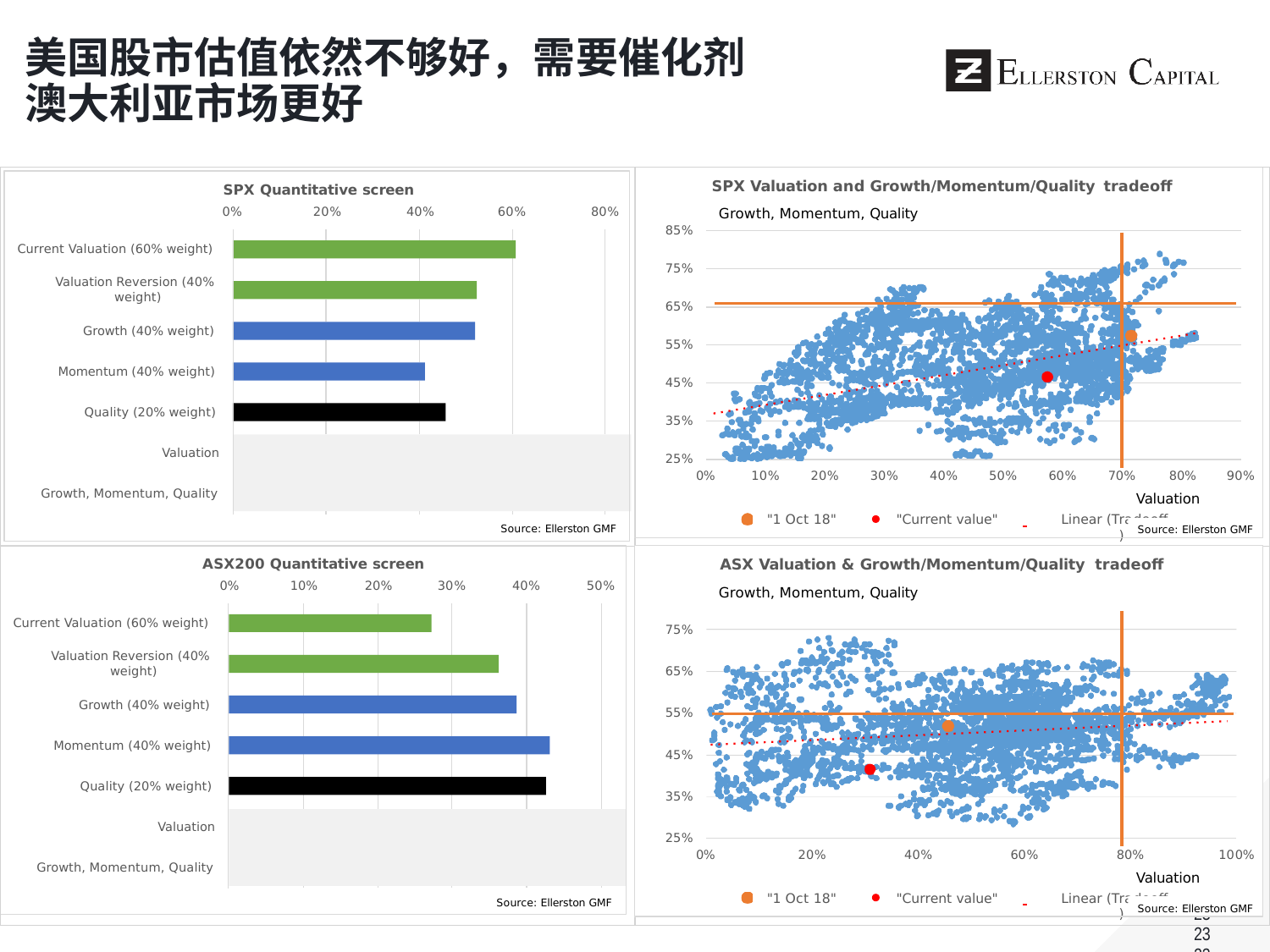

# 美国股市估值依然不够好，需要催化剂 澳大利亚市场更好

SPX Quantitative screen
0%	20%	40%
SPX Valuation and Growth/Momentum/Quality tradeoff
Growth, Momentum, Quality
60%
80%
85%

Current Valuation (60% weight)

75%

Valuation Reversion (40%  weight)

65%

Growth (40% weight)

55%

Momentum (40% weight)

45%

Quality (20% weight)

35%

Valuation
25%

70%	80%
Valuation
0%
10%
20%
30%
40%
50%
60%
90%
Growth, Momentum, Quality
"1 Oct 18"
"Current value"
 	Linear (T
radeoff)

Source: Ellerston GMF
Source: Ellerston GMF

ASX200 Quantitative screen
0%	10%	20%
ASX Valuation & Growth/Momentum/Quality tradeoff
Growth, Momentum, Quality
30%
40%
50%

Current Valuation (60% weight)

75%

Valuation Reversion (40%  weight)

65%

Growth (40% weight)

55%

Momentum (40% weight)

45%

Quality (20% weight)

35%

Valuation
25%

80%
Valuation
0%
20%
40%
60%
100%
Growth, Momentum, Quality
23232323

"1 Oct 18"
"Current value"
 	Linear (T
radeoff)

Source: Ellerston GMF

Source: Ellerston GMF